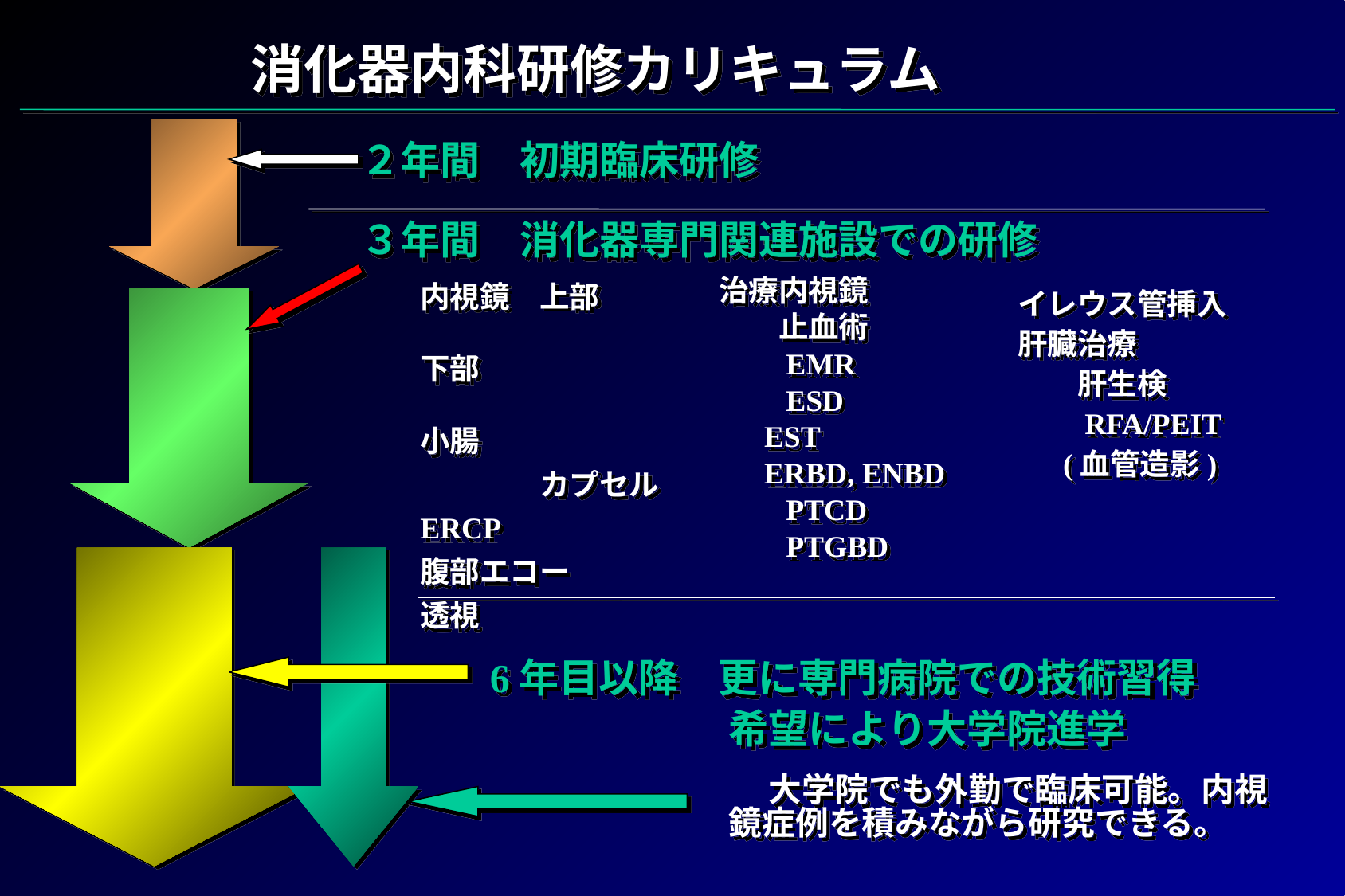

消化器内科研修カリキュラム

２年間　初期臨床研修

３年間　消化器専門関連施設での研修
内視鏡	上部
　　　　	下部
　　　　	小腸
　　　	カプセル
ERCP
腹部エコー
透視
治療内視鏡
　　止血術
　　EMR
　　ESD
      EST
      ERBD, ENBD
　　PTCD
　　PTGBD

イレウス管挿入
肝臓治療
　　肝生検
　　RFA/PEIT
      (血管造影)

6年目以降　更に専門病院での技術習得

希望により大学院進学
　大学院でも外勤で臨床可能。内視鏡症例を積みながら研究できる。